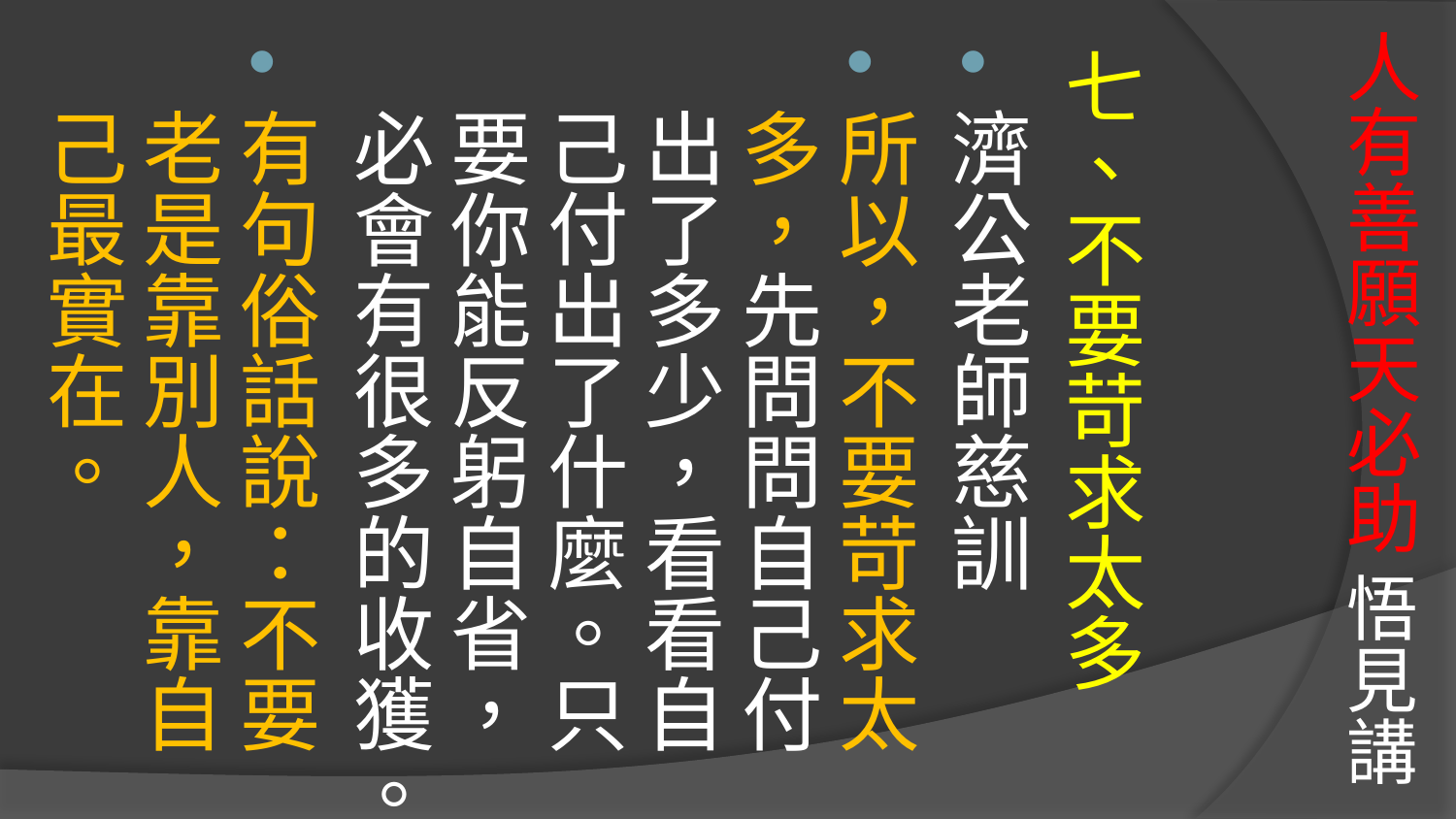

# 人有善願天必助 悟見講
七、不要苛求太多
濟公老師慈訓
所以，不要苛求太多，先問問自己付出了多少，看看自己付出了什麼。只要你能反躬自省，必會有很多的收獲。
有句俗話說：不要老是靠別人，靠自己最實在。